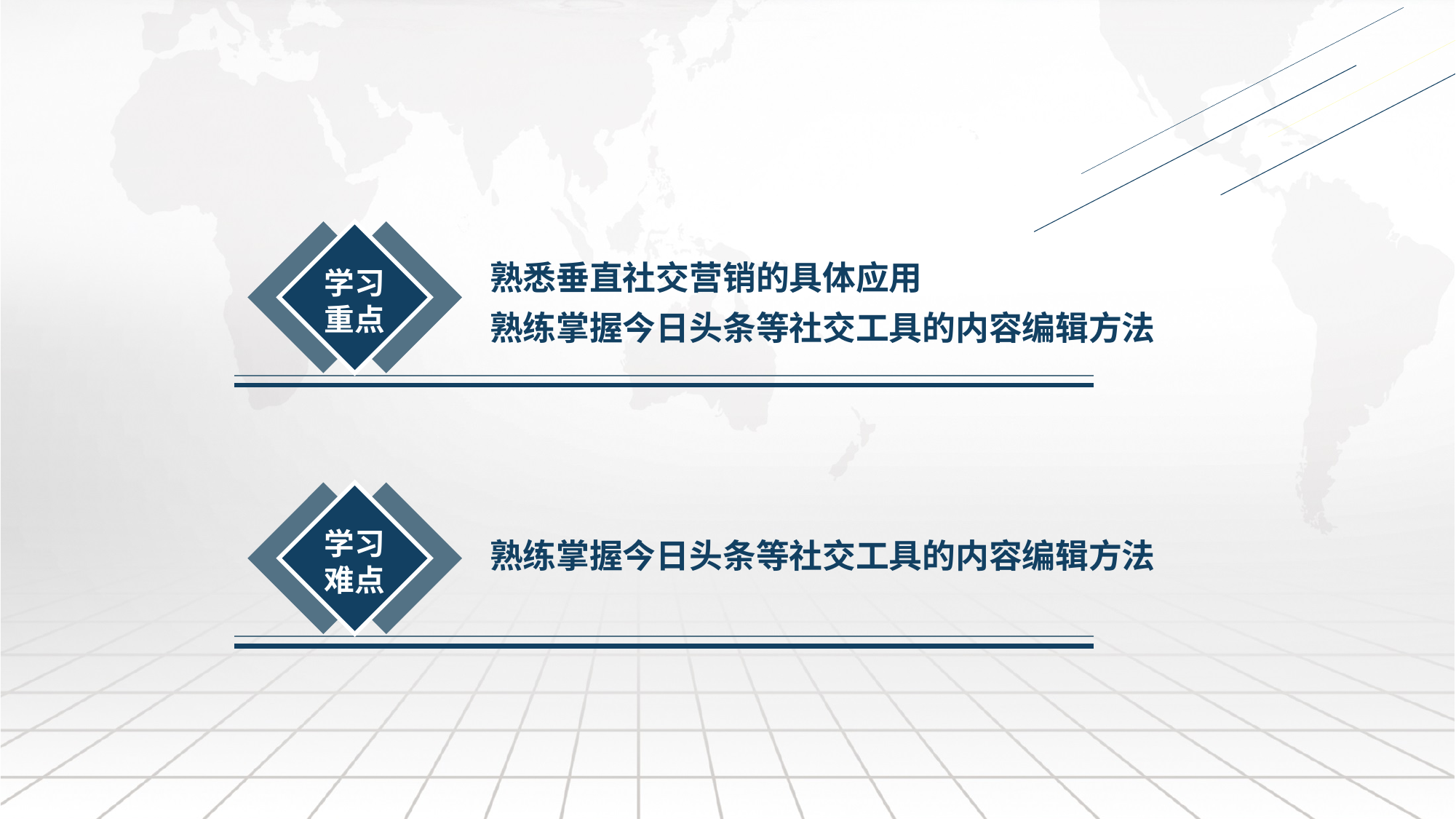

熟悉垂直社交营销的具体应用
熟练掌握今日头条等社交工具的内容编辑方法

学习
重点

学习
难点

熟练掌握今日头条等社交工具的内容编辑方法